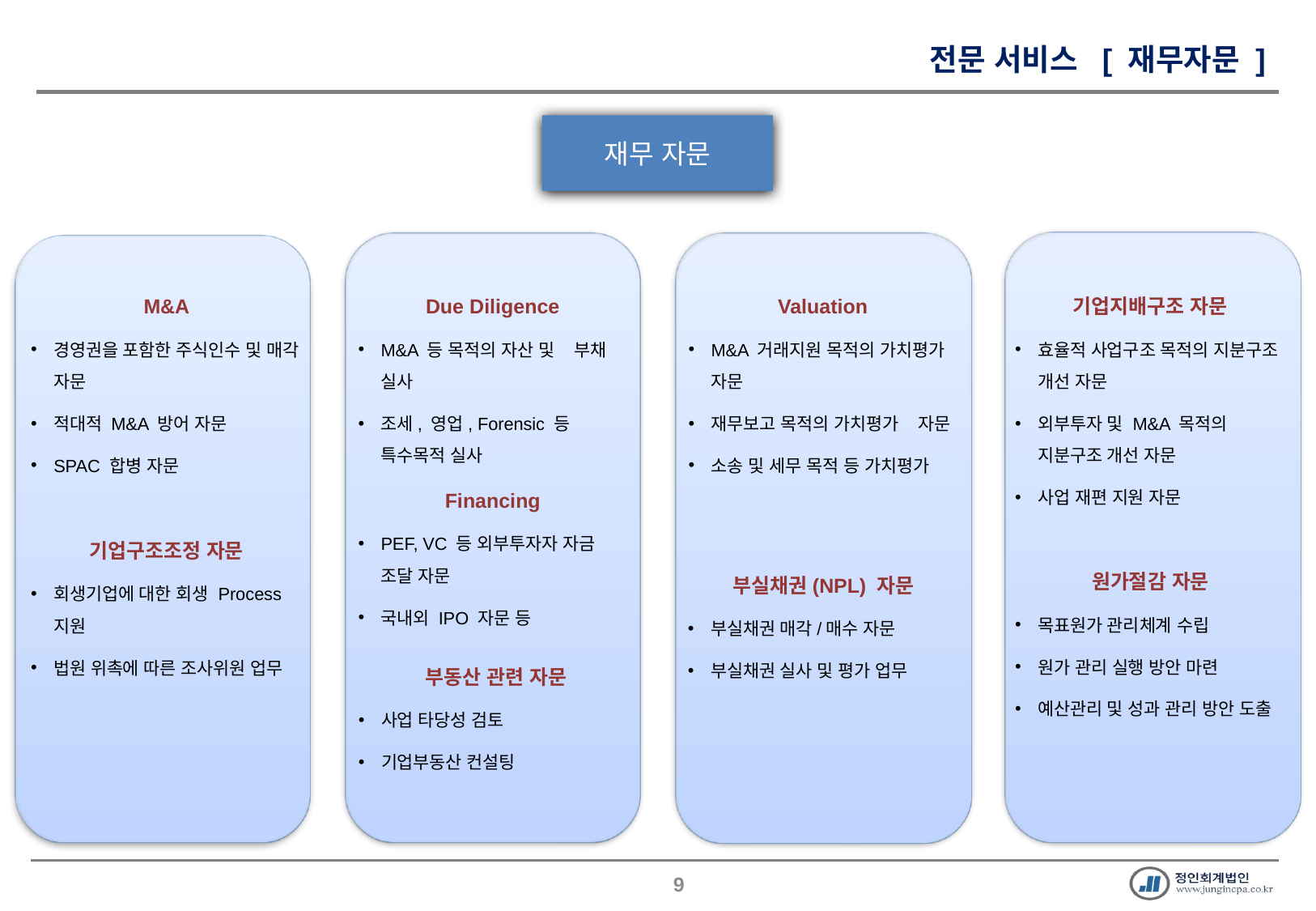

전문 서비스  [ 재무자문 ]
재무 자문

M&A
경영권을 포함한 주식인수 및 매각 자문
적대적 M&A 방어 자문
SPAC 합병 자문
Due Diligence
M&A 등 목적의 자산 및    부채 실사
조세, 영업, Forensic 등 특수목적 실사
Financing
PEF, VC 등 외부투자자 자금 조달 자문
국내외 IPO 자문 등
Valuation
M&A 거래지원 목적의 가치평가 자문
재무보고 목적의 가치평가    자문
소송 및 세무 목적 등 가치평가
기업지배구조 자문
효율적 사업구조 목적의 지분구조 개선 자문
외부투자 및 M&A 목적의 지분구조 개선 자문
사업 재편 지원 자문
기업구조조정 자문
회생기업에 대한 회생 Process 지원
법원 위촉에 따른 조사위원 업무
원가절감 자문
목표원가 관리체계 수립
원가 관리 실행 방안 마련
예산관리 및 성과 관리 방안 도출
부실채권(NPL) 자문
부실채권 매각/매수 자문
부실채권 실사 및 평가 업무
부동산 관련 자문
사업 타당성 검토
기업부동산 컨설팅
9